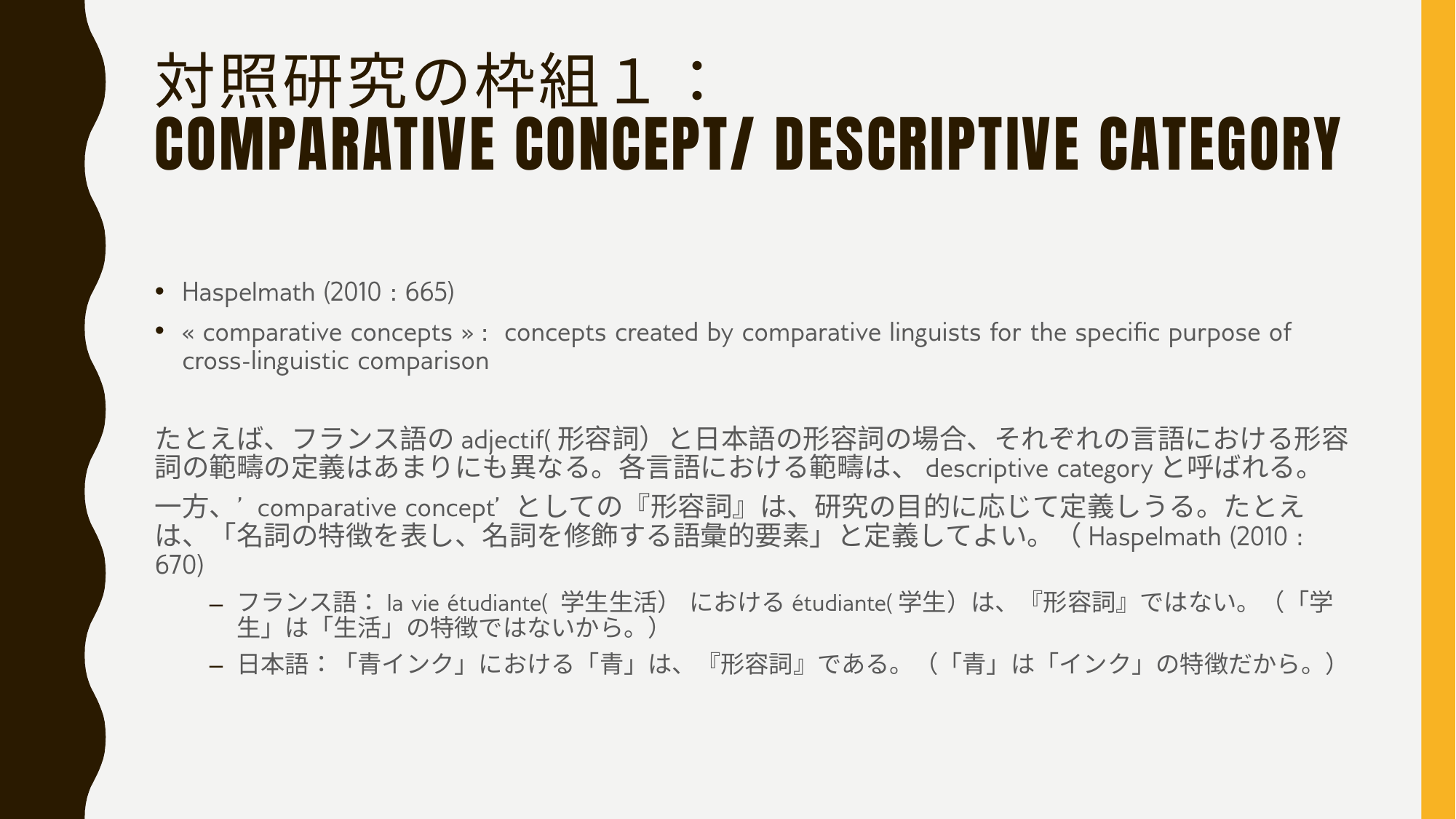

# 対照研究の枠組１： comparative concept/ descriptive category
Haspelmath (2010 : 665)
« comparative concepts » :  concepts created by comparative linguists for the specific purpose of cross-linguistic comparison

たとえば、フランス語のadjectif(形容詞）と日本語の形容詞の場合、それぞれの言語における形容詞の範疇の定義はあまりにも異なる。各言語における範疇は、descriptive categoryと呼ばれる。
一方、’ comparative concept’ としての『形容詞』は、研究の目的に応じて定義しうる。たとえは、「名詞の特徴を表し、名詞を修飾する語彙的要素」と定義してよい。（Haspelmath (2010 : 670)
フランス語：la vie étudiante( 学生生活） におけるétudiante(学生）は、『形容詞』ではない。（「学生」は「生活」の特徴ではないから。）
日本語：「青インク」における「青」は、『形容詞』である。（「青」は「インク」の特徴だから。）